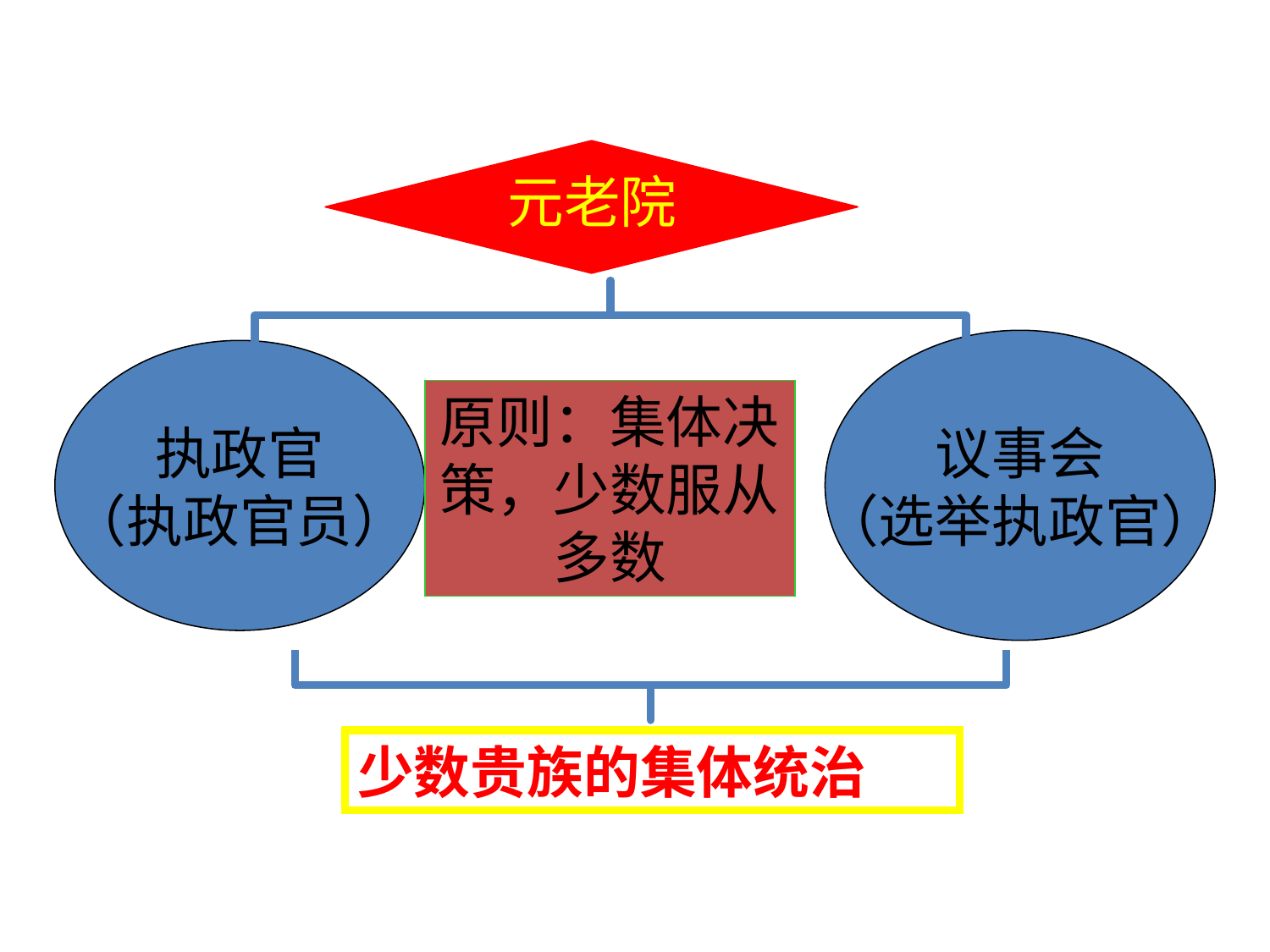

元老院

议事会
（选举执政官）
执政官
（执政官员）
原则：集体决策，少数服从多数
少数贵族的集体统治